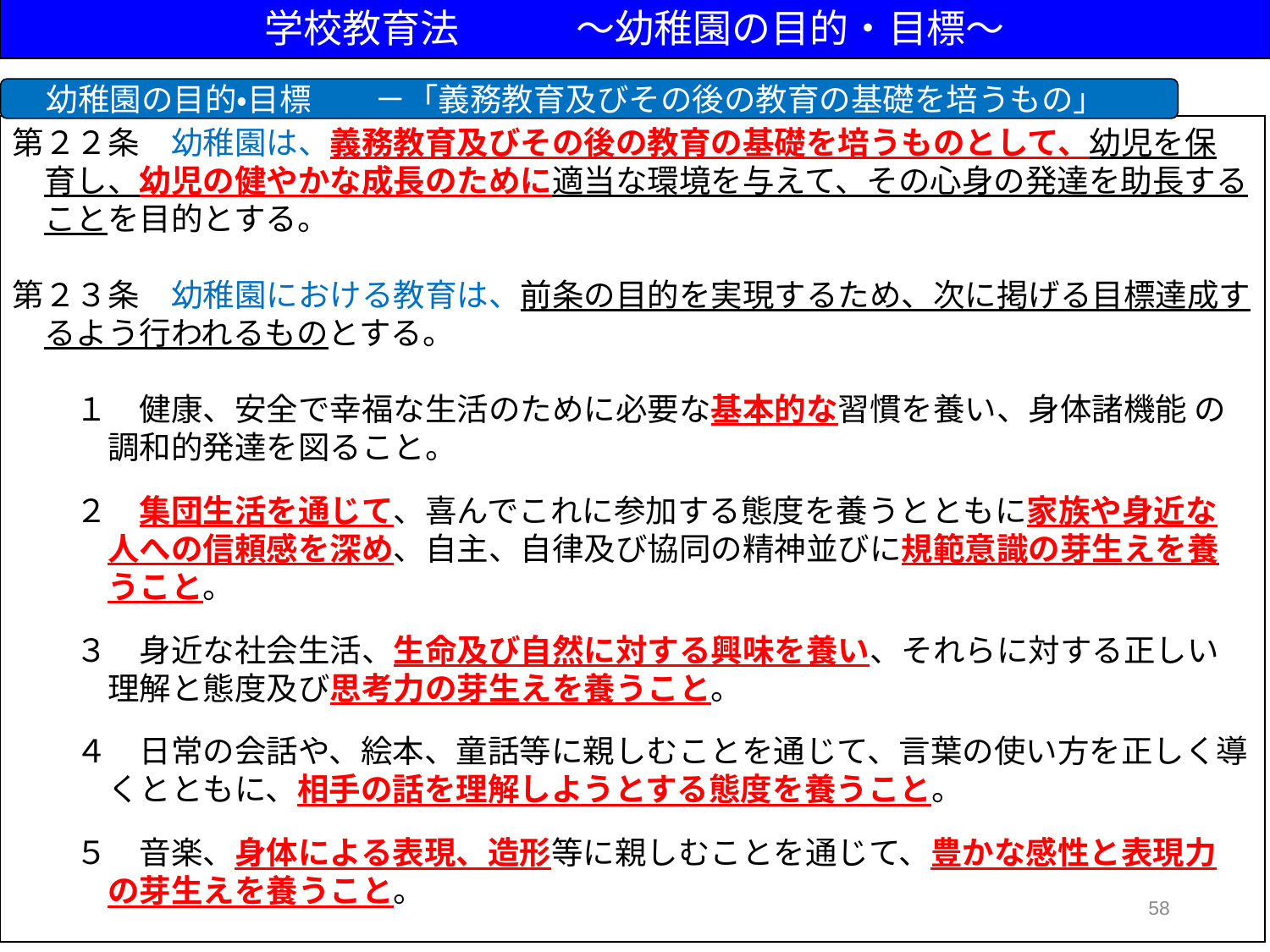

学校教育法　　　～幼稚園の目的・目標～
　幼稚園の目的・目標　　－「義務教育及びその後の教育の基礎を培うもの」
第２２条　幼稚園は、義務教育及びその後の教育の基礎を培うものとして、幼児を保
　育し、幼児の健やかな成長のために適当な環境を与えて、その心身の発達を助長する
　ことを目的とする。

第２３条　幼稚園における教育は、前条の目的を実現するため、次に掲げる目標達成す
　るよう行われるものとする。

　　１　健康、安全で幸福な生活のために必要な基本的な習慣を養い、身体諸機能 の
　　　調和的発達を図ること。

　　２　集団生活を通じて、喜んでこれに参加する態度を養うとともに家族や身近な
　　　人への信頼感を深め、自主、自律及び協同の精神並びに規範意識の芽生えを養
　　　うこと。

　　３　身近な社会生活、生命及び自然に対する興味を養い、それらに対する正しい
　　　理解と態度及び思考力の芽生えを養うこと。

　　４　日常の会話や、絵本、童話等に親しむことを通じて、言葉の使い方を正しく導
　　　くとともに、相手の話を理解しようとする態度を養うこと。

　　５　音楽、身体による表現、造形等に親しむことを通じて、豊かな感性と表現力
　　　の芽生えを養うこと。

58